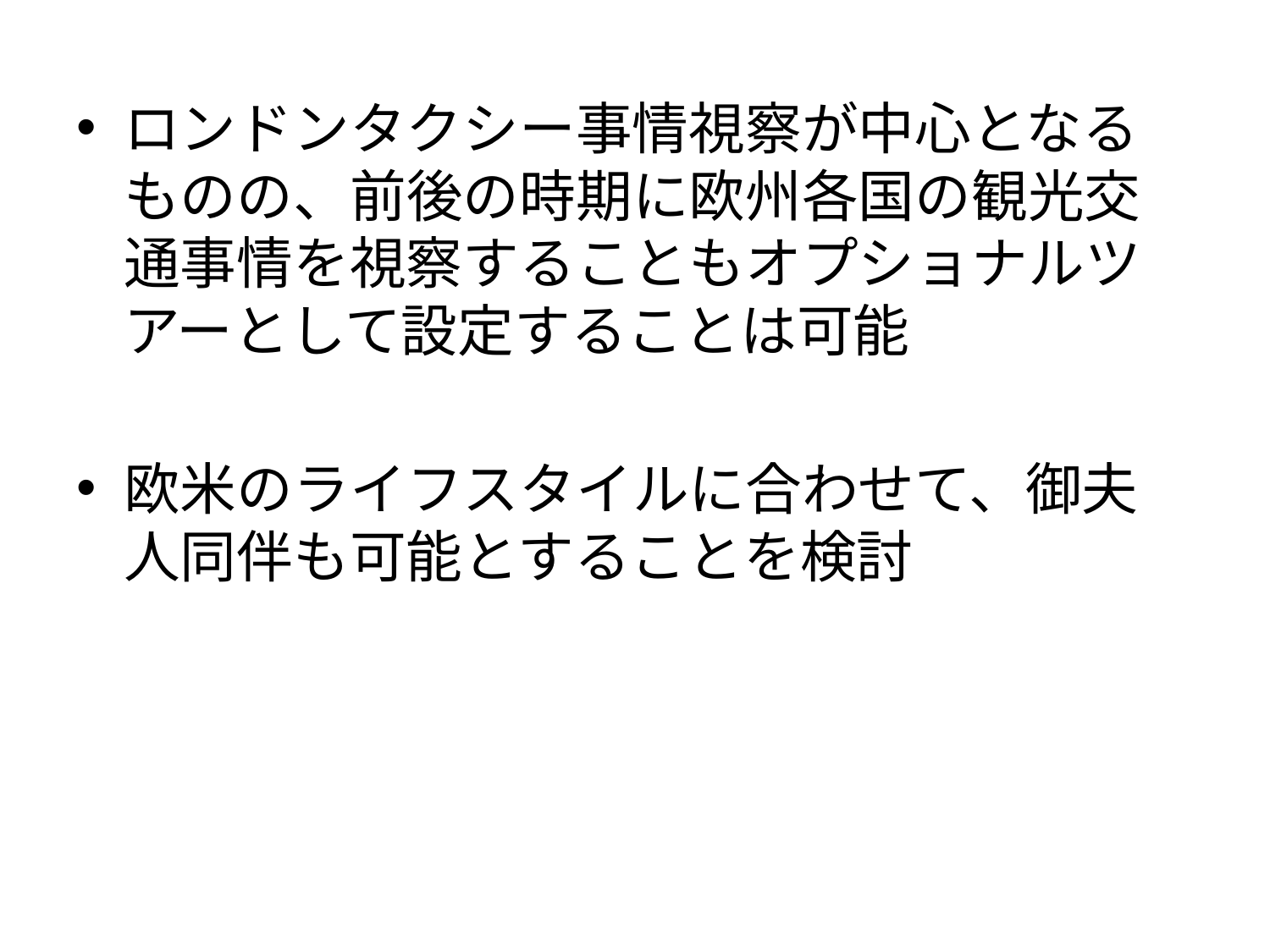

ロンドンタクシー事情視察が中心となるものの、前後の時期に欧州各国の観光交通事情を視察することもオプショナルツアーとして設定することは可能

欧米のライフスタイルに合わせて、御夫人同伴も可能とすることを検討